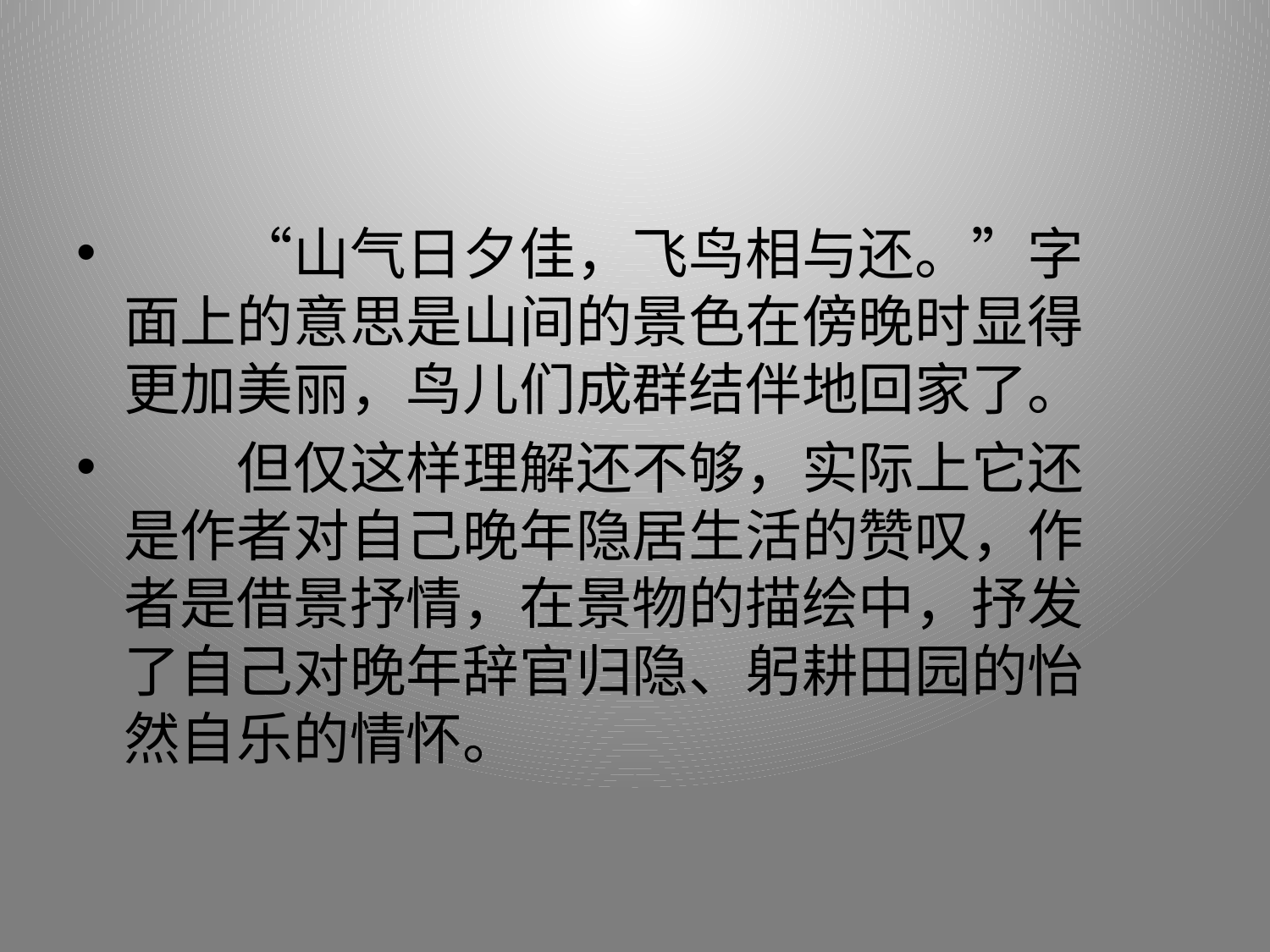

#
　　“山气日夕佳，飞鸟相与还。”字面上的意思是山间的景色在傍晚时显得更加美丽，鸟儿们成群结伴地回家了。
　　但仅这样理解还不够，实际上它还是作者对自己晚年隐居生活的赞叹，作者是借景抒情，在景物的描绘中，抒发了自己对晚年辞官归隐、躬耕田园的怡然自乐的情怀。